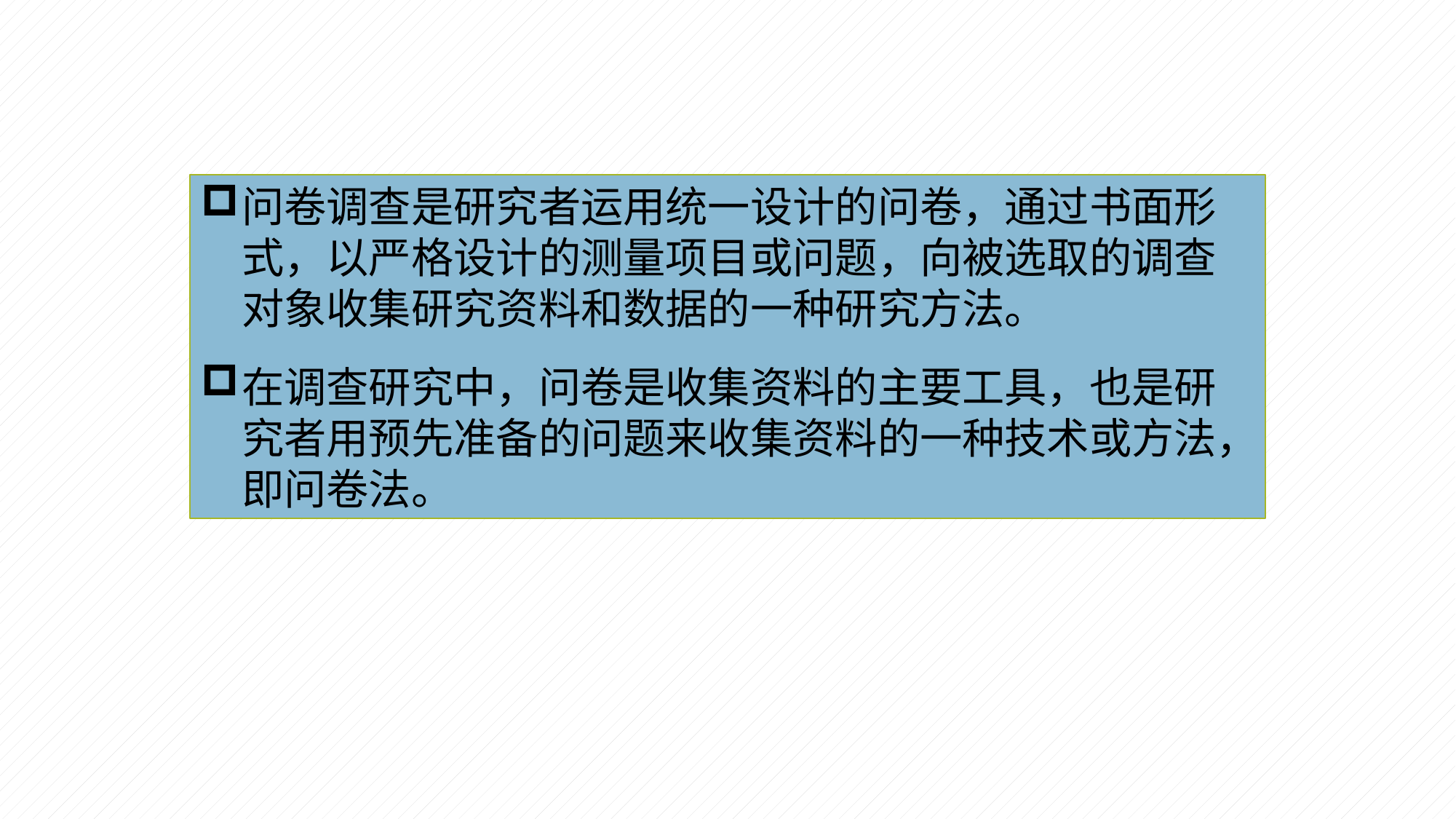

问卷调查是研究者运用统一设计的问卷，通过书面形式，以严格设计的测量项目或问题，向被选取的调查对象收集研究资料和数据的一种研究方法。
在调查研究中，问卷是收集资料的主要工具，也是研究者用预先准备的问题来收集资料的一种技术或方法，即问卷法。